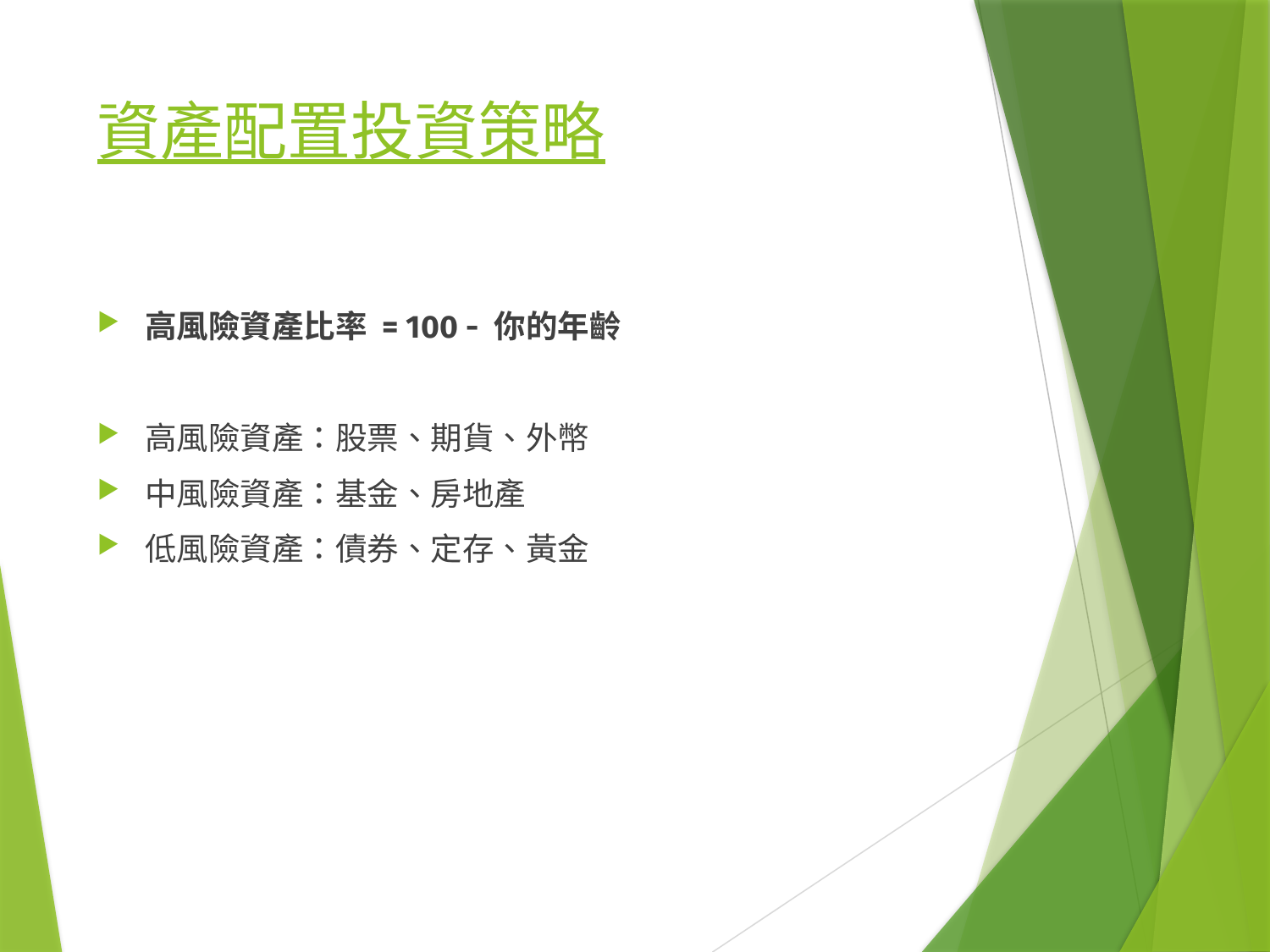

# 資產配置投資策略
高風險資產比率 = 100 - 你的年齡

高風險資產：股票、期貨、外幣
中風險資產：基金、房地產
低風險資產：債券、定存、黃金